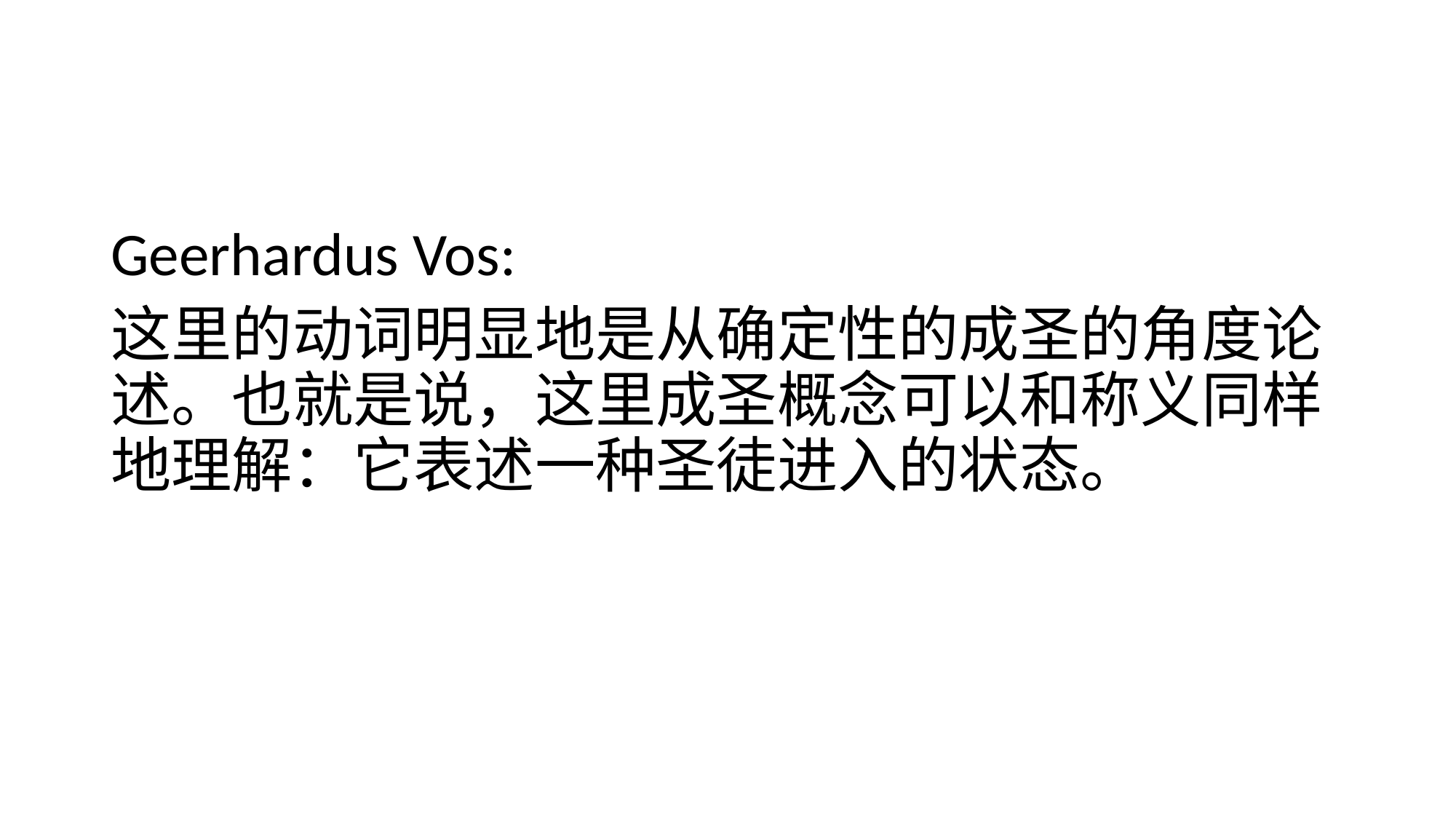

#
Geerhardus Vos:
这里的动词明显地是从确定性的成圣的角度论述。也就是说，这里成圣概念可以和称义同样地理解：它表述一种圣徒进入的状态。